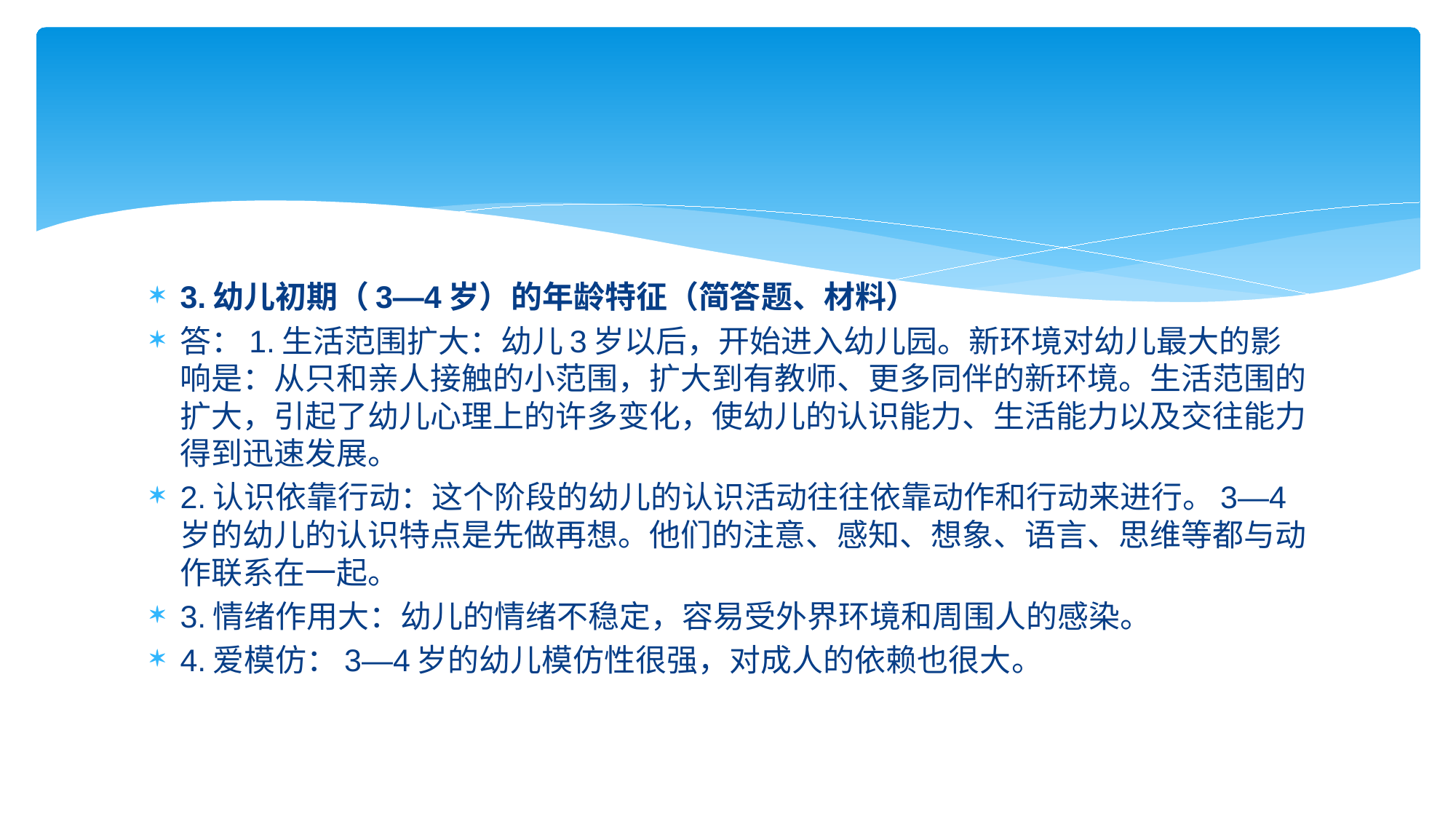

#
3.幼儿初期（3—4岁）的年龄特征（简答题、材料）
答：1.生活范围扩大：幼儿3岁以后，开始进入幼儿园。新环境对幼儿最大的影响是：从只和亲人接触的小范围，扩大到有教师、更多同伴的新环境。生活范围的扩大，引起了幼儿心理上的许多变化，使幼儿的认识能力、生活能力以及交往能力得到迅速发展。
2.认识依靠行动：这个阶段的幼儿的认识活动往往依靠动作和行动来进行。3—4岁的幼儿的认识特点是先做再想。他们的注意、感知、想象、语言、思维等都与动作联系在一起。
3.情绪作用大：幼儿的情绪不稳定，容易受外界环境和周围人的感染。
4.爱模仿：3—4岁的幼儿模仿性很强，对成人的依赖也很大。